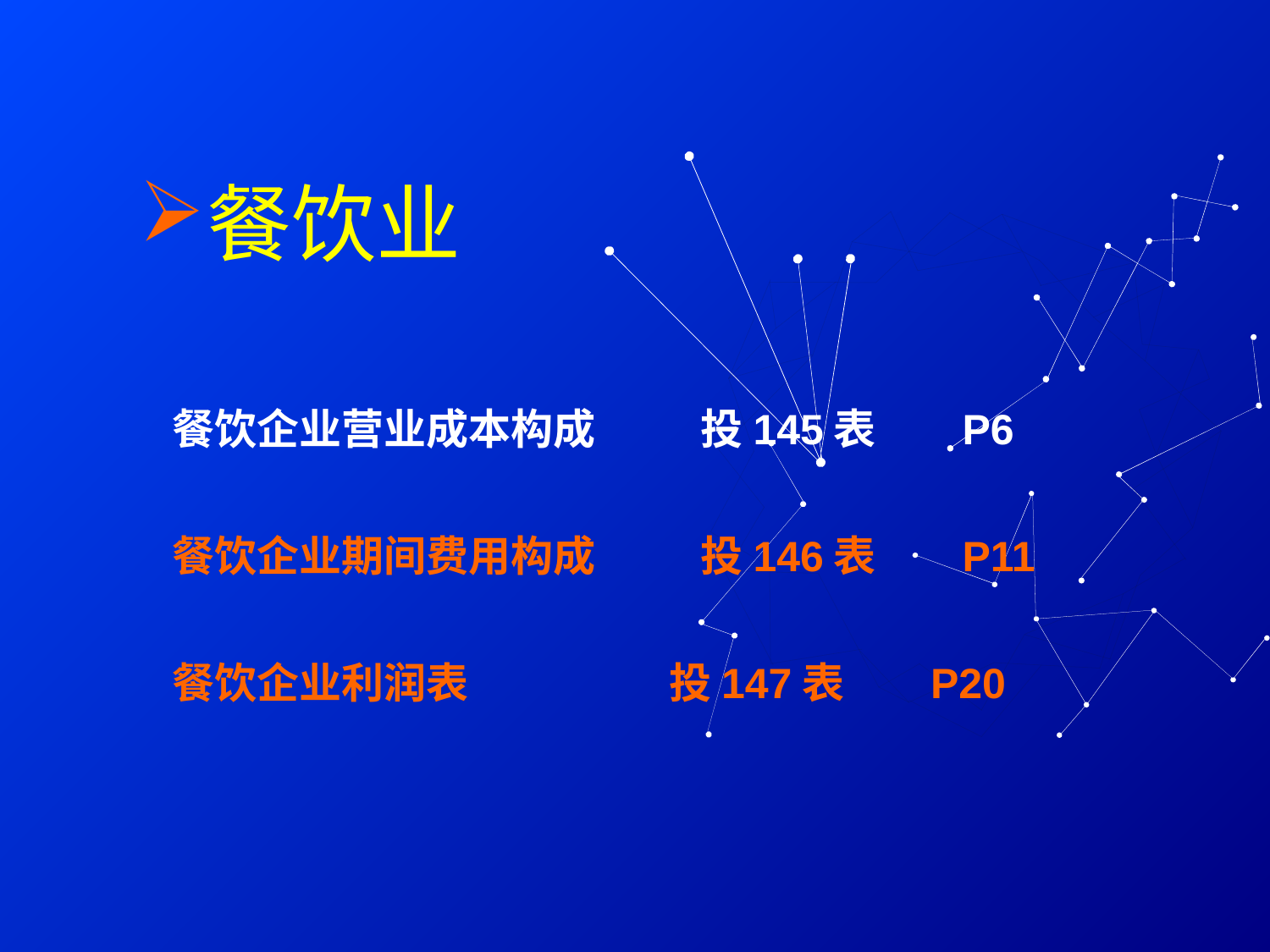

餐饮业
餐饮企业营业成本构成           投145表        P6
餐饮企业期间费用构成           投146表        P11
餐饮企业利润表                     投147表        P20